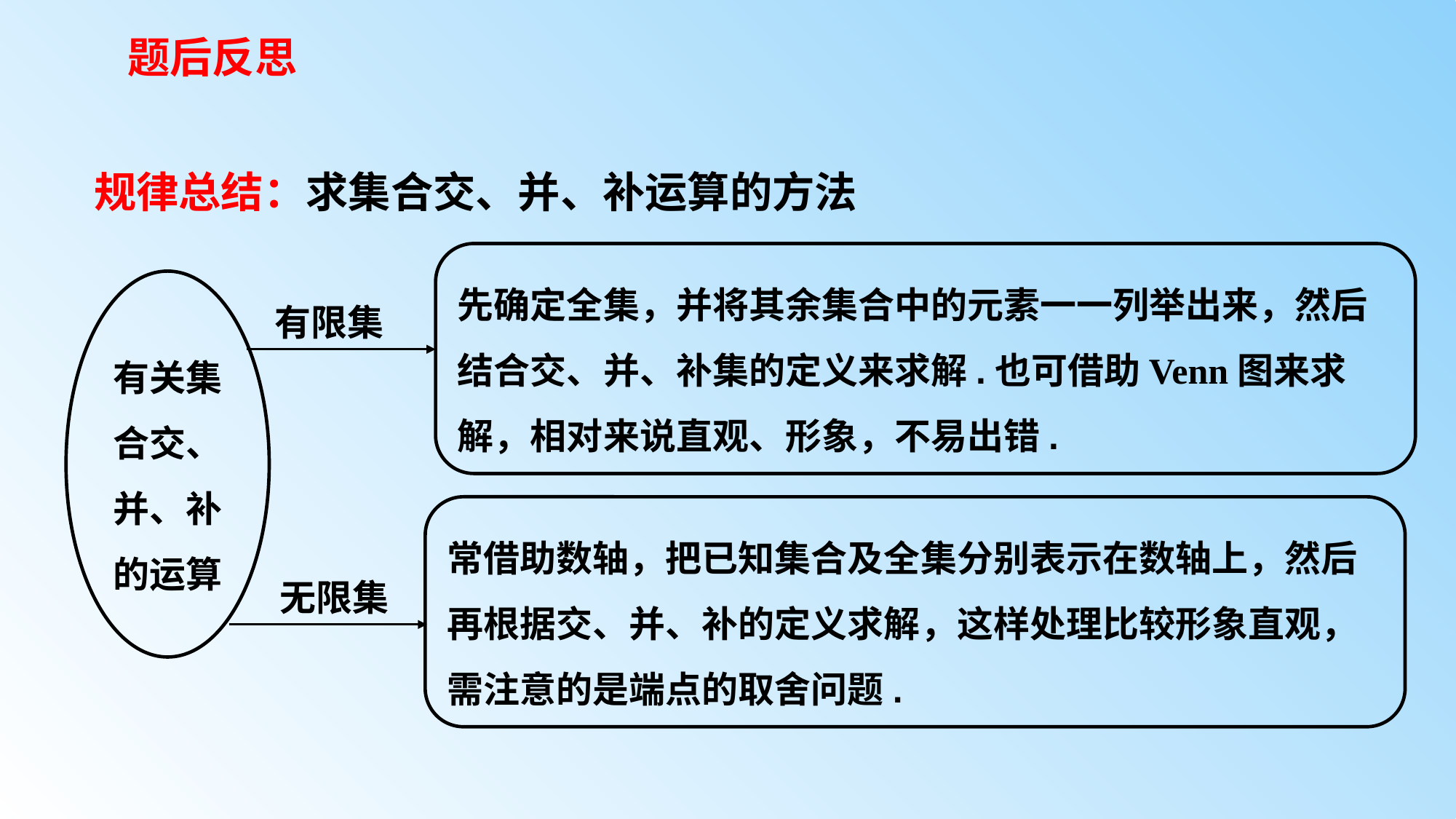

# 题后反思
规律总结：求集合交、并、补运算的方法
先确定全集，并将其余集合中的元素一一列举出来，然后结合交、并、补集的定义来求解.也可借助Venn图来求解，相对来说直观、形象，不易出错.
有关集合交、并、补的运算
有限集
常借助数轴，把已知集合及全集分别表示在数轴上，然后再根据交、并、补的定义求解，这样处理比较形象直观，需注意的是端点的取舍问题.
无限集